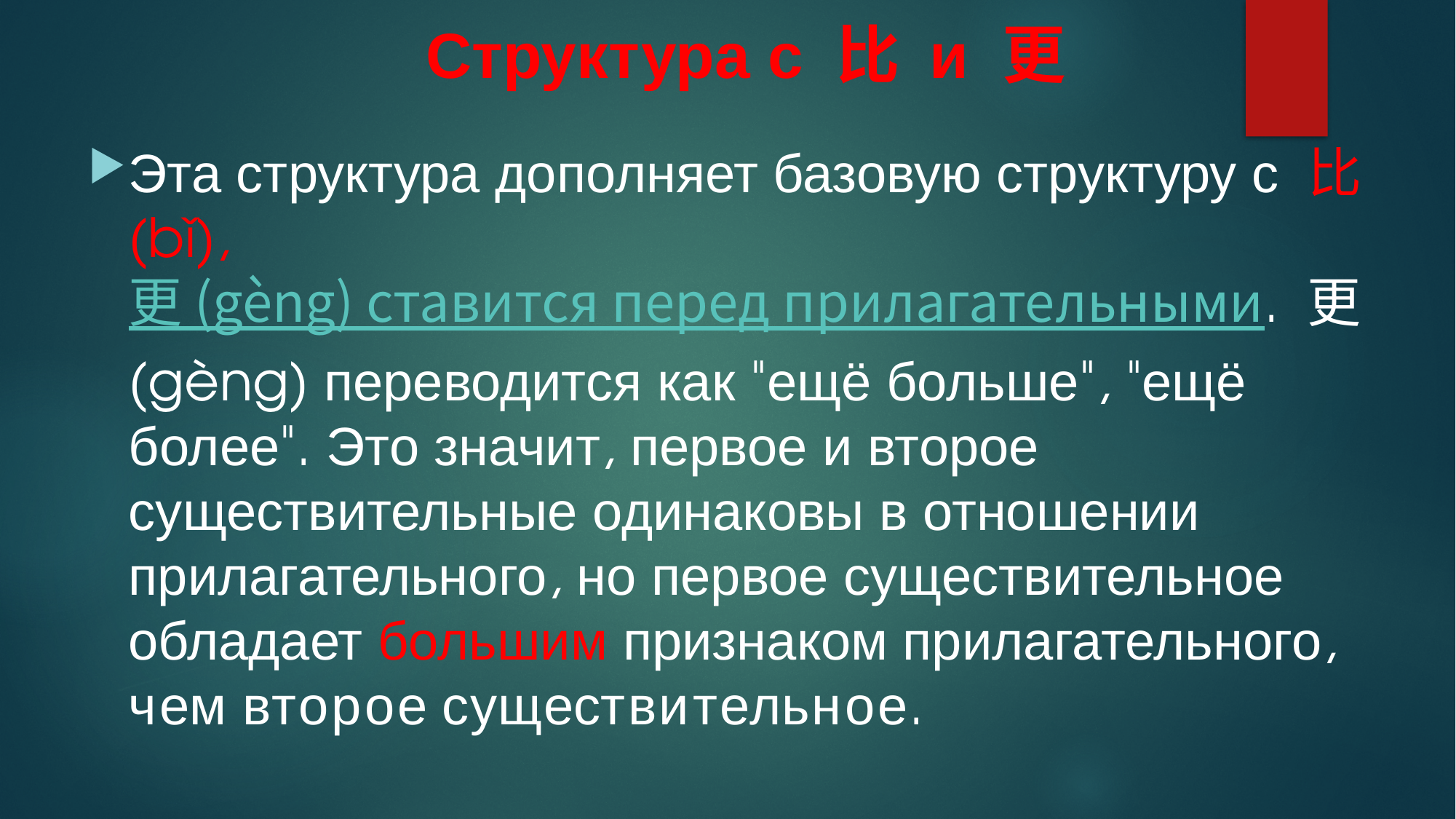

# Структура с 比 и 更
Эта структура дополняет базовую структуру с 比 (bǐ), 更 (gèng) ставится перед прилагательными. 更 (gèng) переводится как "ещё больше", "ещё более". Это значит, первое и второе существительные одинаковы в отношении прилагательного, но первое существительное обладает большим признаком прилагательного, чем второе существительное.